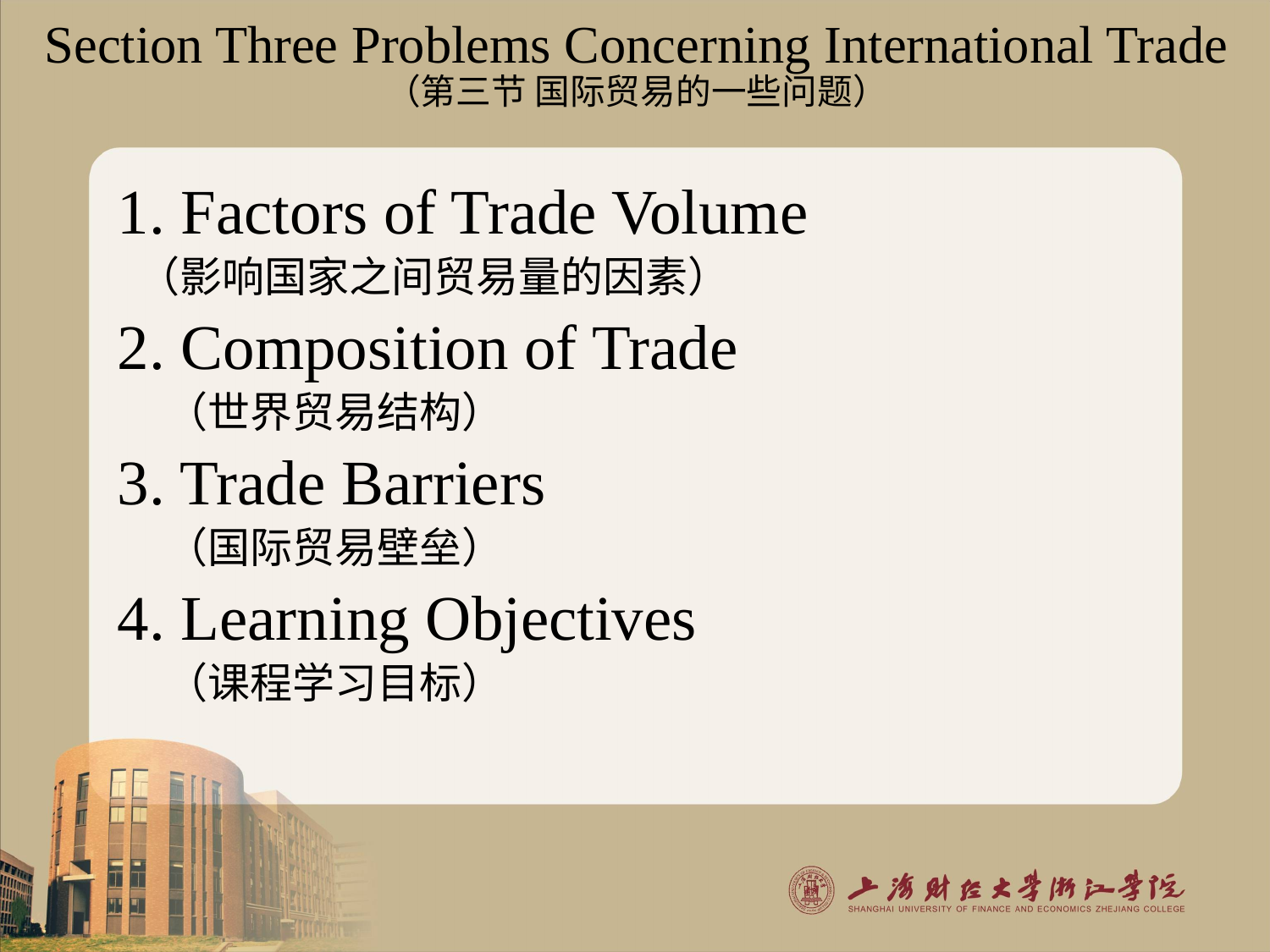

Section Three Problems Concerning International Trade
（第三节 国际贸易的一些问题）

1. Factors of Trade Volume
 （影响国家之间贸易量的因素）
2. Composition of Trade
    （世界贸易结构）
3. Trade Barriers
    （国际贸易壁垒）
4. Learning Objectives
    （课程学习目标）